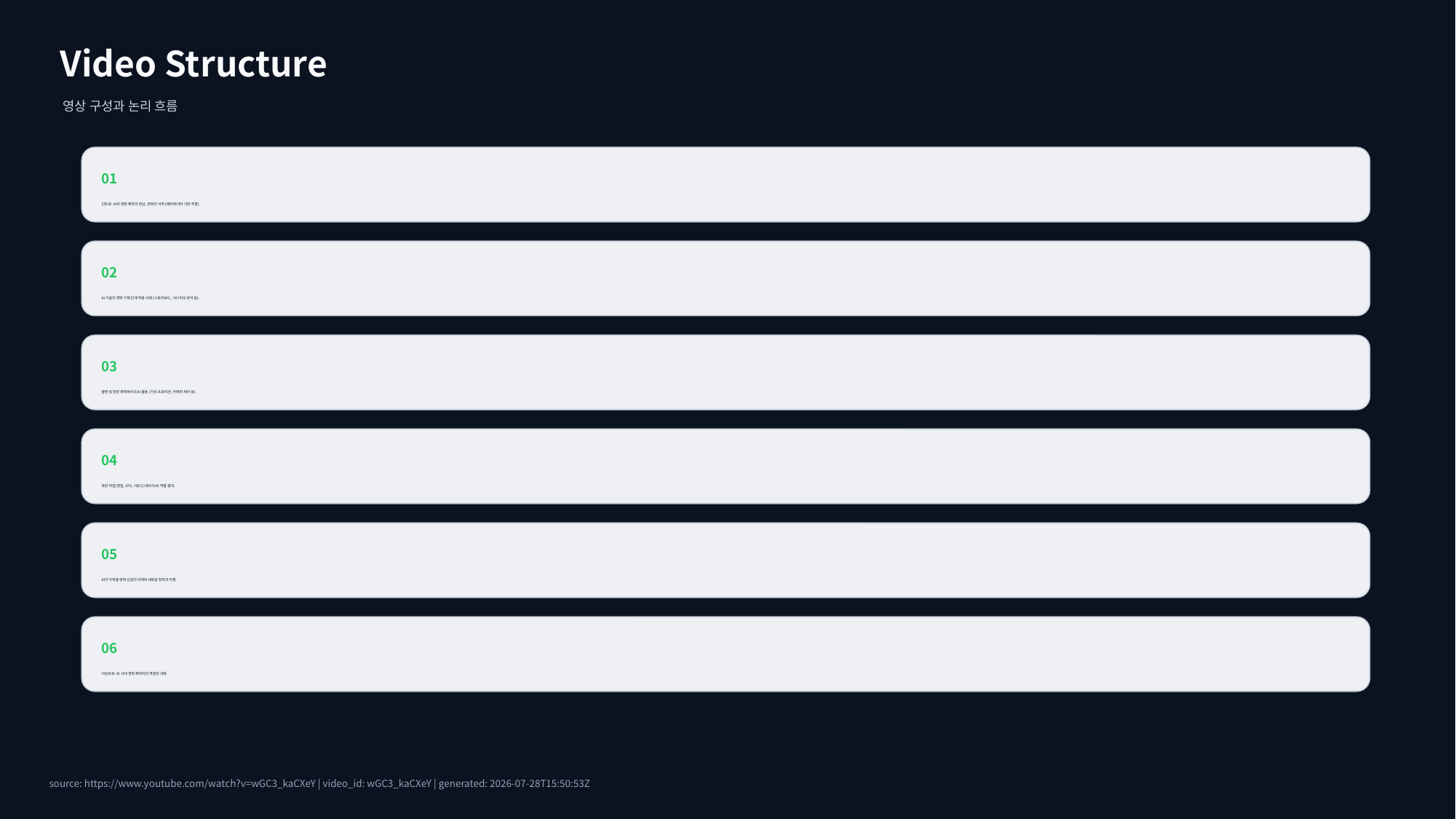

Video Structure
영상 구성과 논리 흐름

01
인트로: AI와 영화 제작의 만남, 변화의 서막 (메타데이터 기반 추론).

02
AI 기술의 영화 기획 단계 적용 사례 (스토리보드, 시나리오 분석 등).

03
촬영 및 현장 제작에서의 AI 활용 (가상 프로덕션, 카메라 제어 등).

04
후반 작업(편집, VFX, 사운드)에서의 AI 역할 증대.

05
AI가 가져올 영화 산업의 미래와 새로운 창작의 지평.

06
아웃트로: AI 시대 영화 제작자의 역할과 과제.
source: https://www.youtube.com/watch?v=wGC3_kaCXeY | video_id: wGC3_kaCXeY | generated: 2026-07-28T15:50:53Z